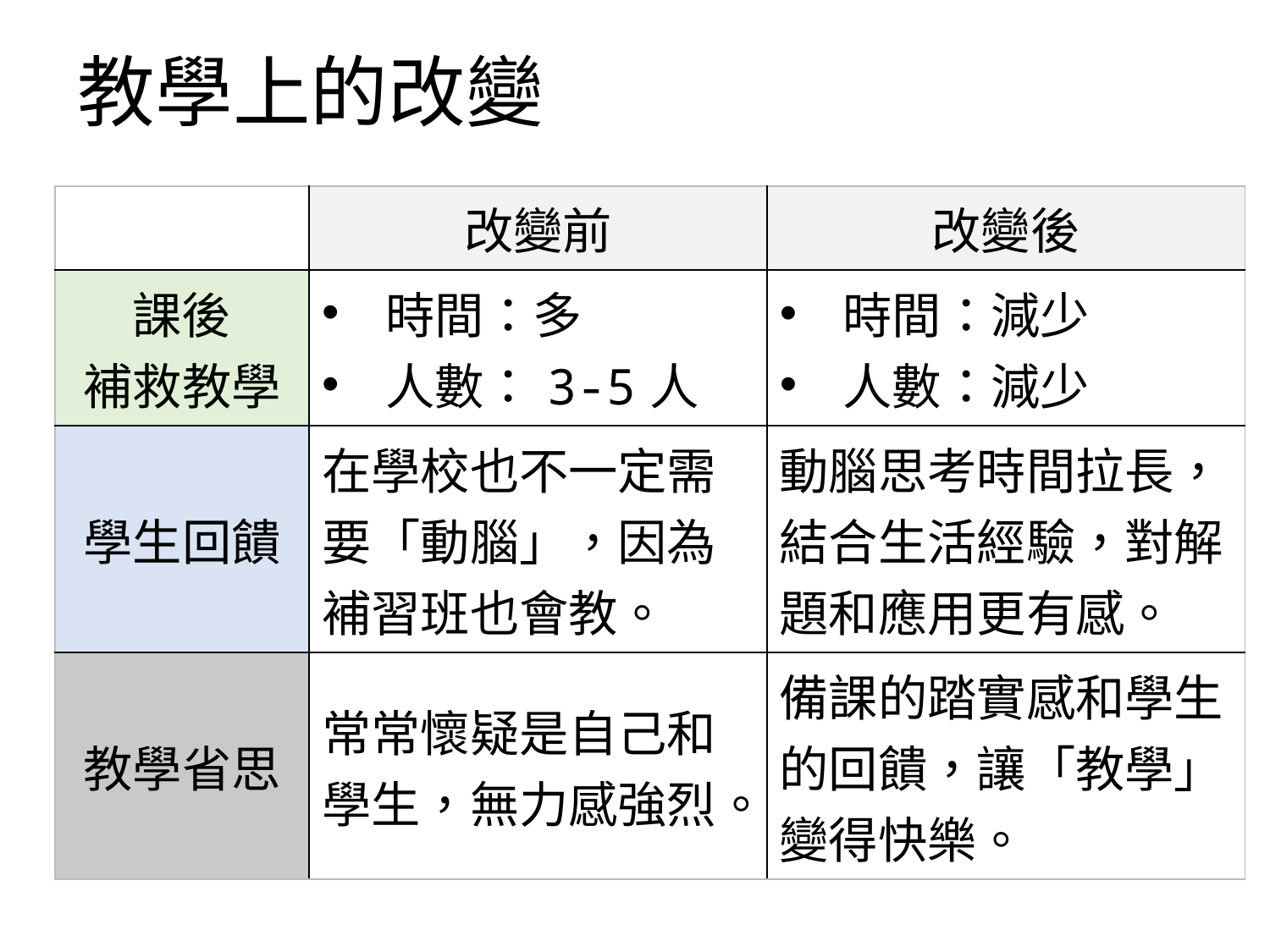

# 教學上的改變
|  | 改變前 | 改變後 |
| --- | --- | --- |
| 課後 補救教學 | 時間：多 人數：3-5人 | 時間：減少 人數：減少 |
| 學生回饋 | 在學校也不一定需要「動腦」，因為補習班也會教。 | 動腦思考時間拉長，結合生活經驗，對解題和應用更有感。 |
| 教學省思 | 常常懷疑是自己和學生，無力感強烈。 | 備課的踏實感和學生的回饋，讓「教學」變得快樂。 |